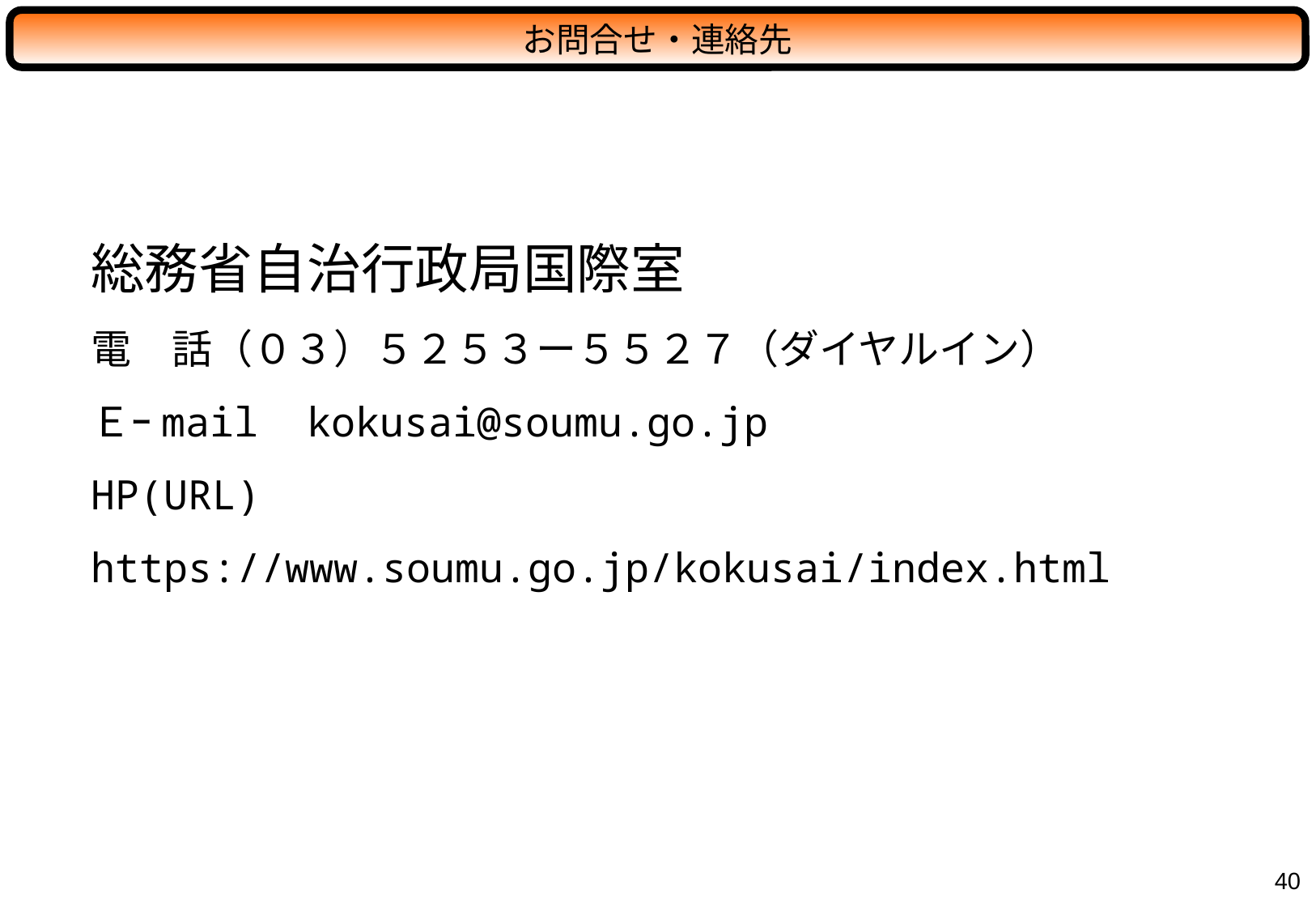

お問合せ・連絡先
総務省自治行政局国際室
電　話（０３）５２５３ー５５２７（ダイヤルイン）
Ｅｰmail  kokusai@soumu.go.jp
HP(URL)　https://www.soumu.go.jp/kokusai/index.html
40